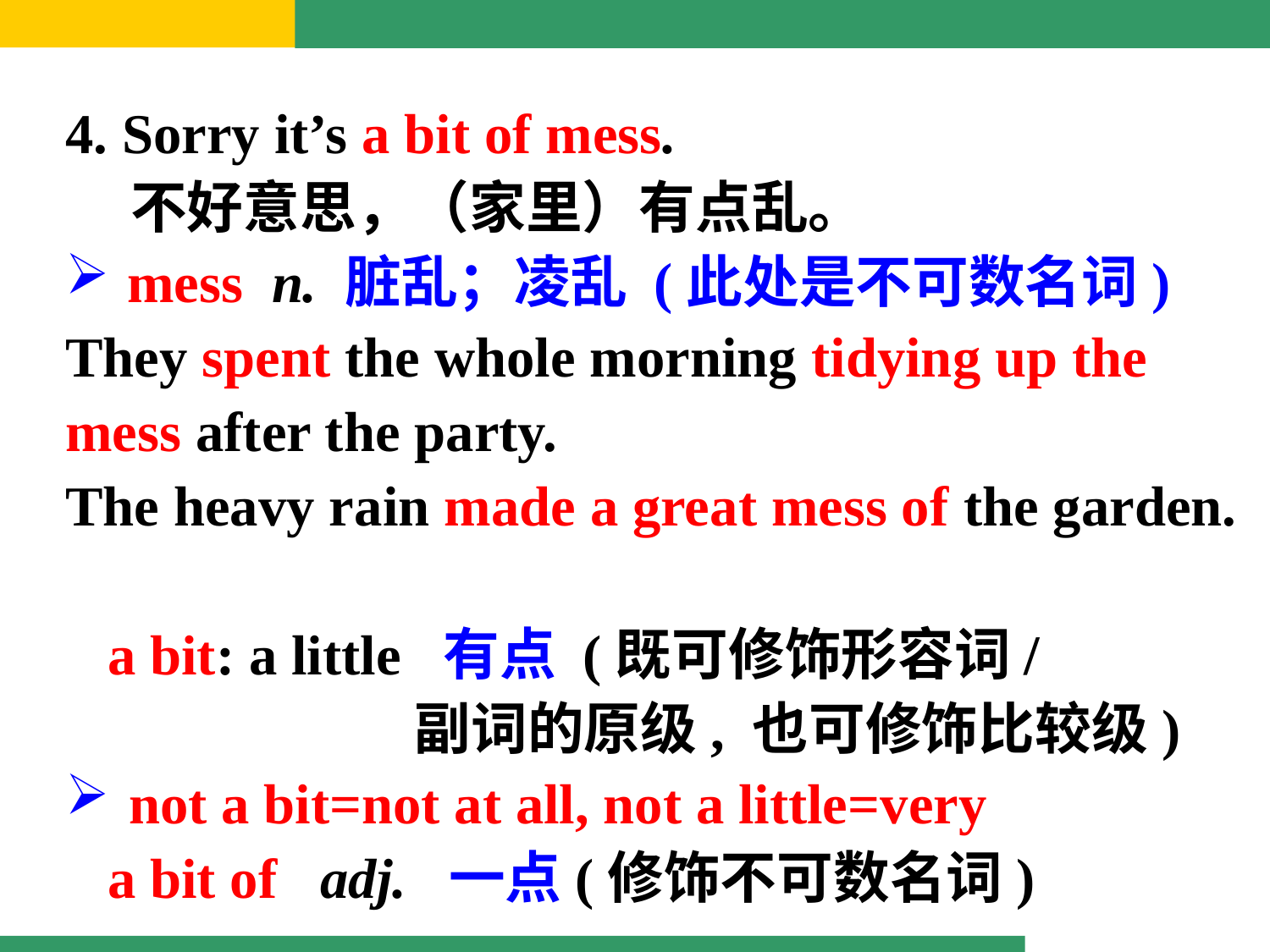

4. Sorry it’s a bit of mess.
    不好意思，（家里）有点乱。
 mess  n. 脏乱；凌乱 (此处是不可数名词)
They spent the whole morning tidying up the
mess after the party.
The heavy rain made a great mess of the garden.

   a bit: a little  有点 (既可修饰形容词/
                          副词的原级, 也可修饰比较级)
not a bit=not at all, not a little=very
   a bit of   adj.  一点(修饰不可数名词)